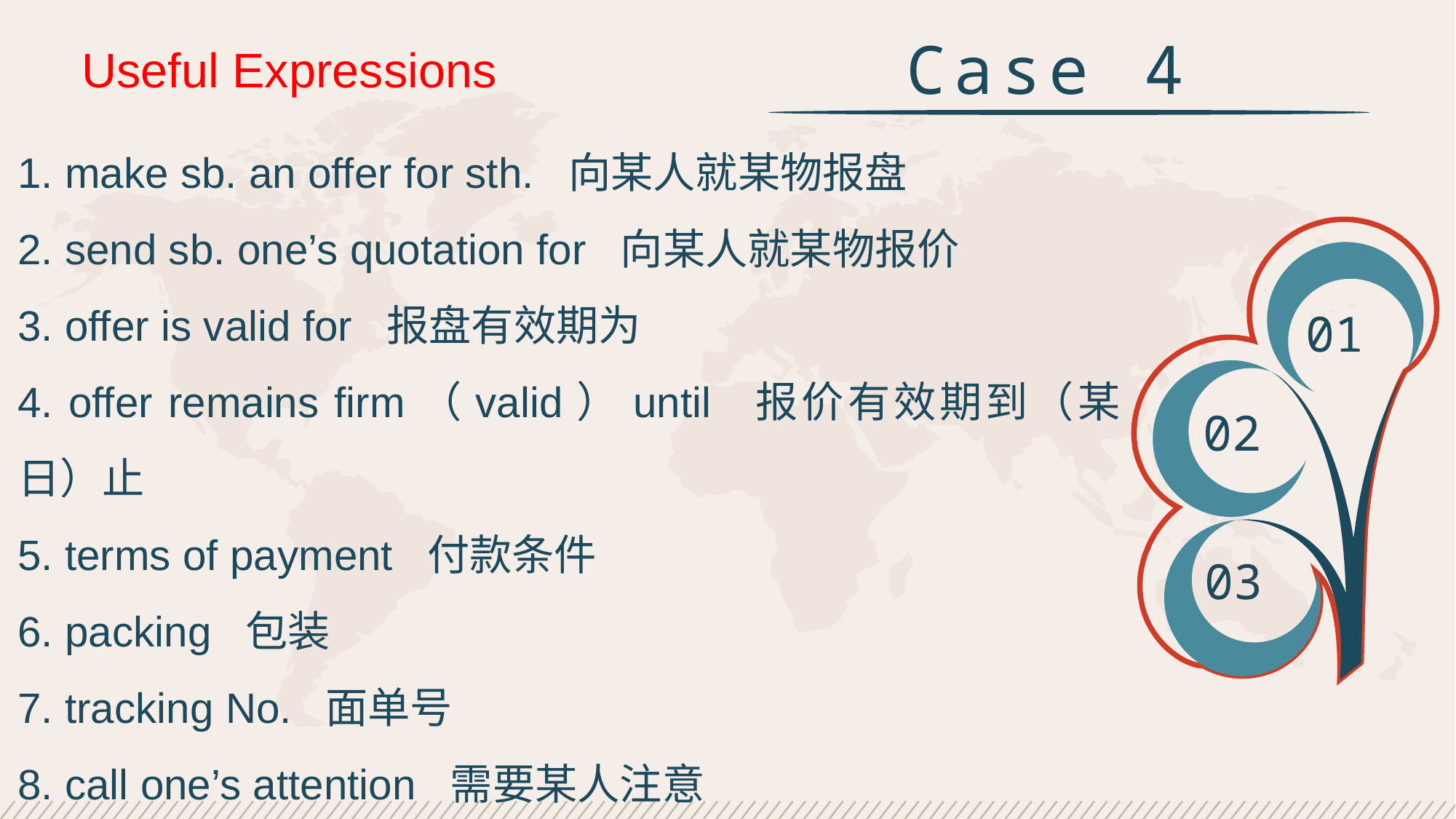

Case 4

Useful Expressions
1. make sb. an offer for sth.  向某人就某物报盘
2. send sb. one’s quotation for  向某人就某物报价
3. offer is valid for  报盘有效期为
4. offer remains firm（valid）until  报价有效期到（某日）止
5. terms of payment  付款条件
6. packing  包装
7. tracking No.  面单号
8. call one’s attention  需要某人注意

01
02
03